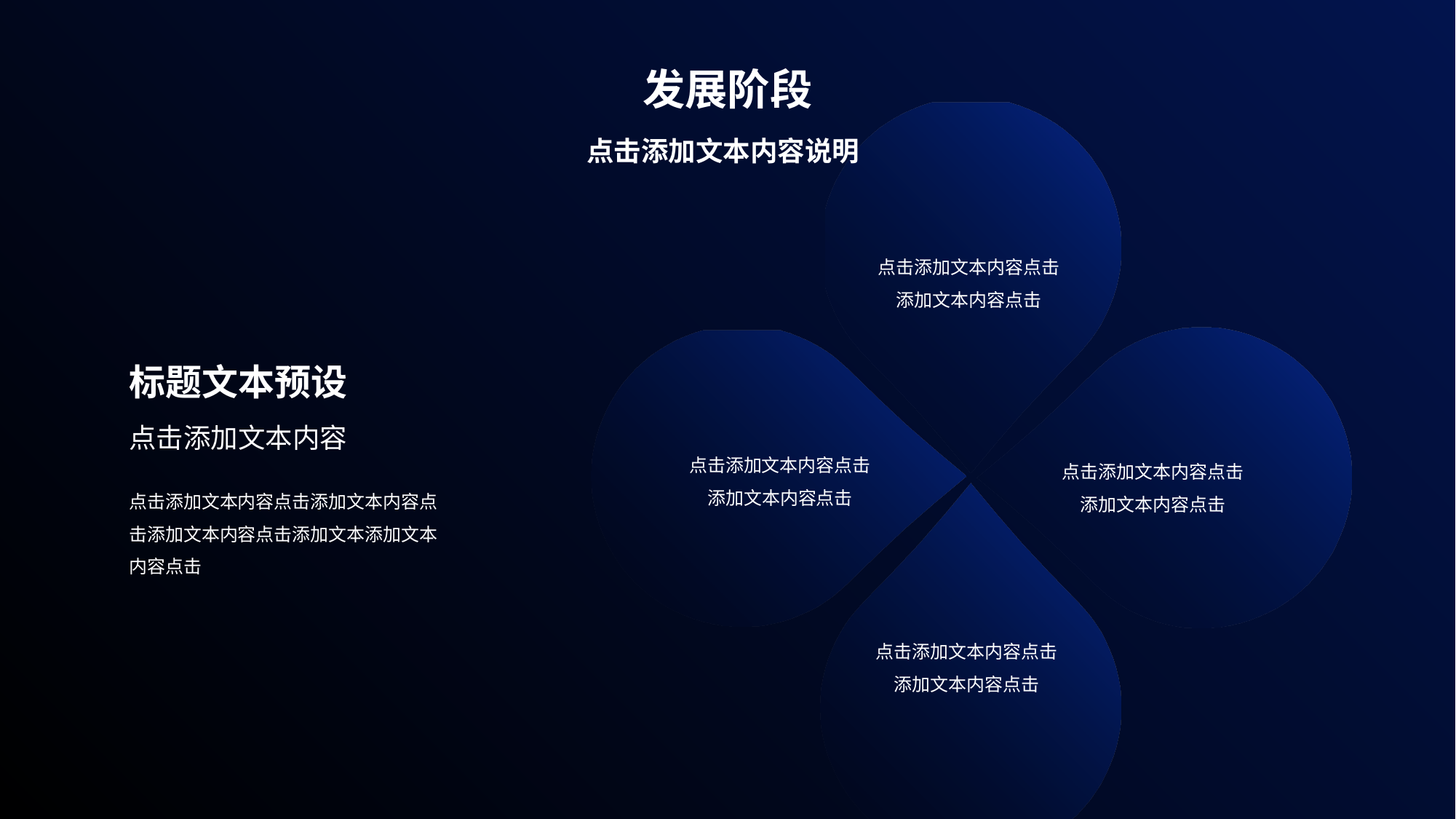

发展阶段

点击添加文本内容点击添加文本内容点击

点击添加文本内容点击添加文本内容点击
点击添加文本内容点击添加文本内容点击

点击添加文本内容点击添加文本内容点击
点击添加文本内容说明
标题文本预设
点击添加文本内容
点击添加文本内容点击添加文本内容点击添加文本内容点击添加文本添加文本内容点击